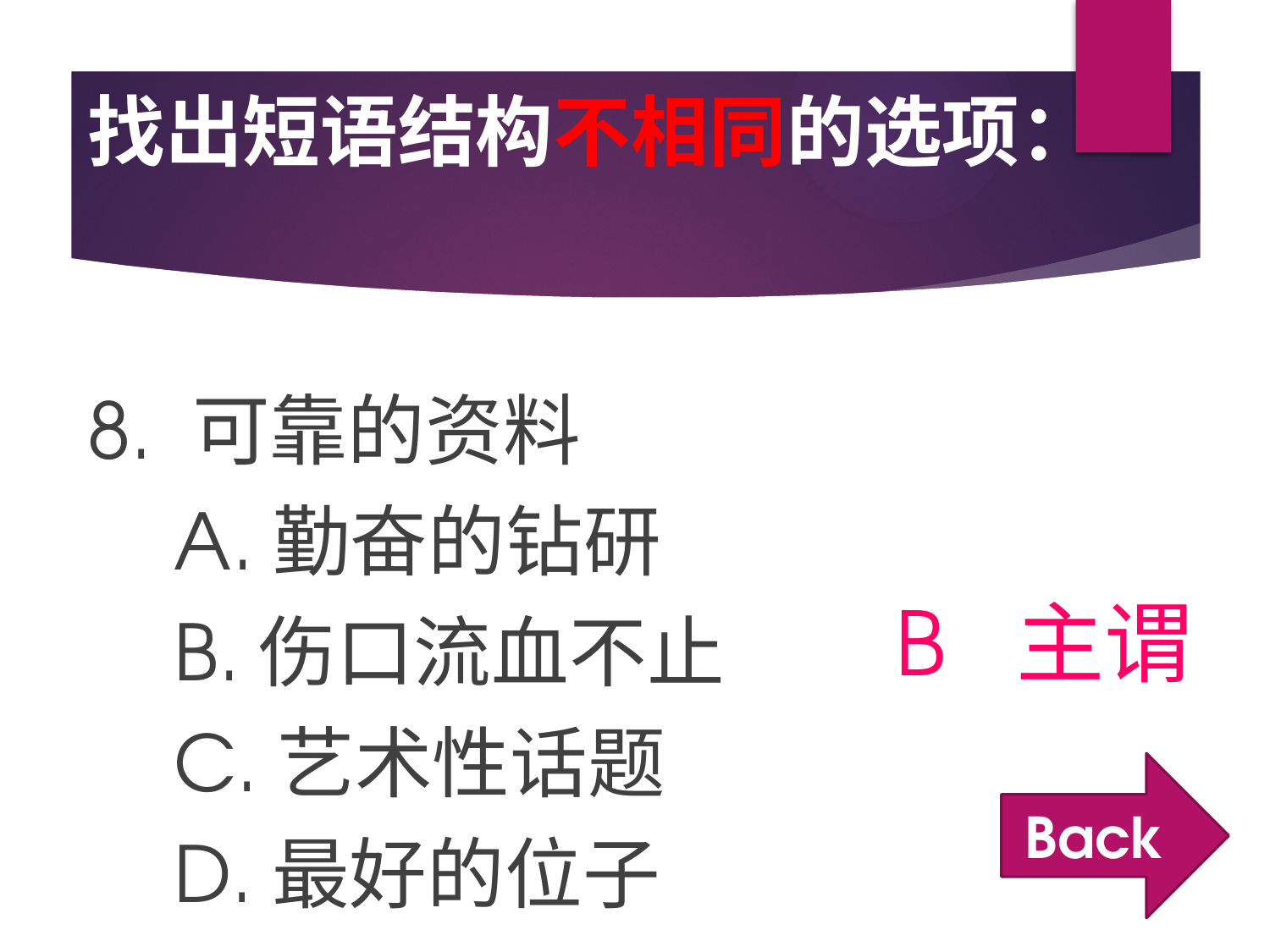

# 找出短语结构不相同的选项：
8. 可靠的资料
    A.勤奋的钻研
    B.伤口流血不止
    C.艺术性话题
    D.最好的位子
B  主谓
Back